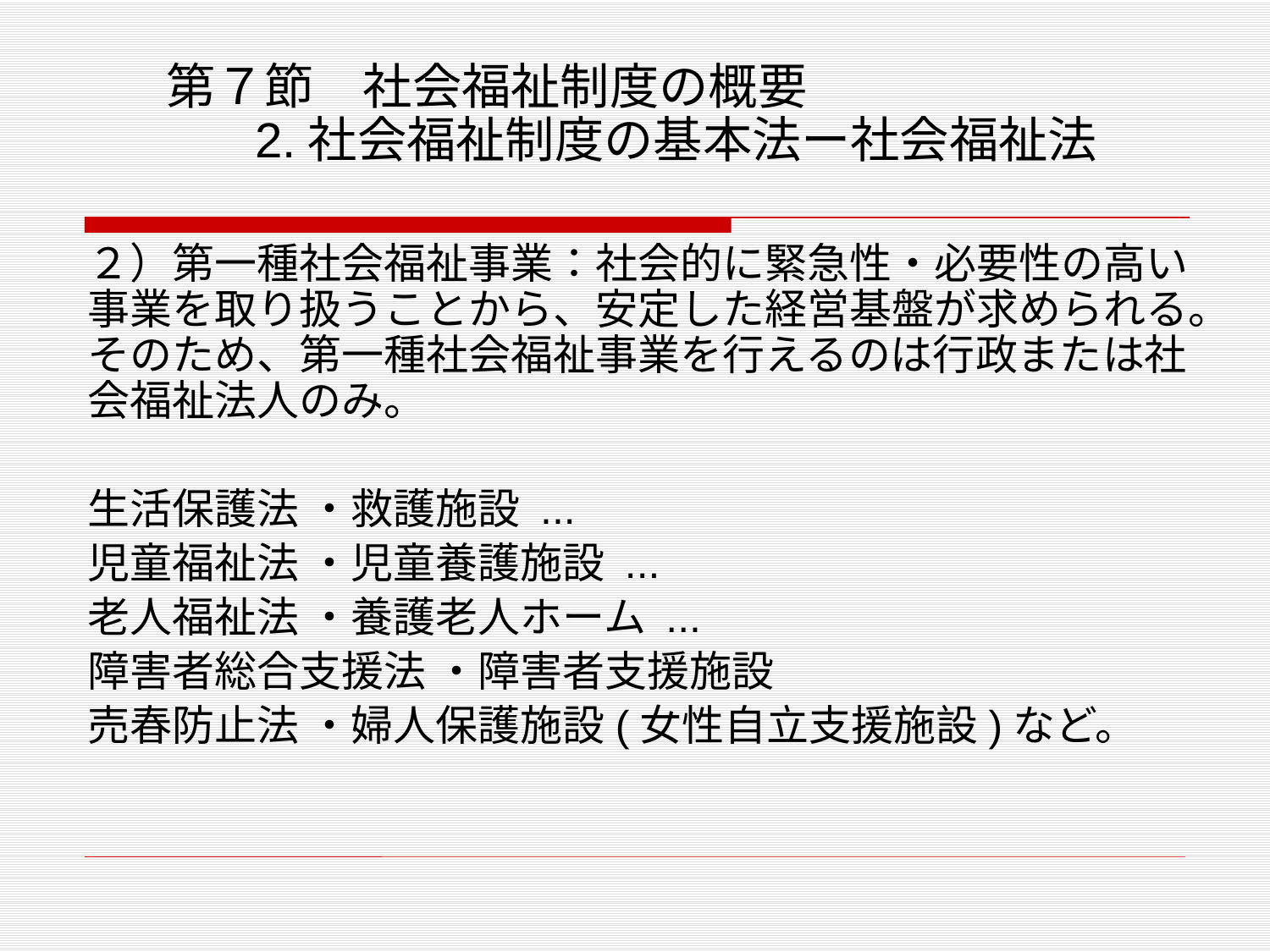

# 第７節　社会福祉制度の概要 2.社会福祉制度の基本法ー社会福祉法
２）第一種社会福祉事業：社会的に緊急性・必要性の高い事業を取り扱うことから、安定した経営基盤が求められる。そのため、第一種社会福祉事業を行えるのは行政または社会福祉法人のみ。

生活保護法 ・救護施設 ...
児童福祉法 ・児童養護施設 ...
老人福祉法 ・養護老人ホーム ...
障害者総合支援法 ・障害者支援施設
売春防止法 ・婦人保護施設(女性自立支援施設)など。